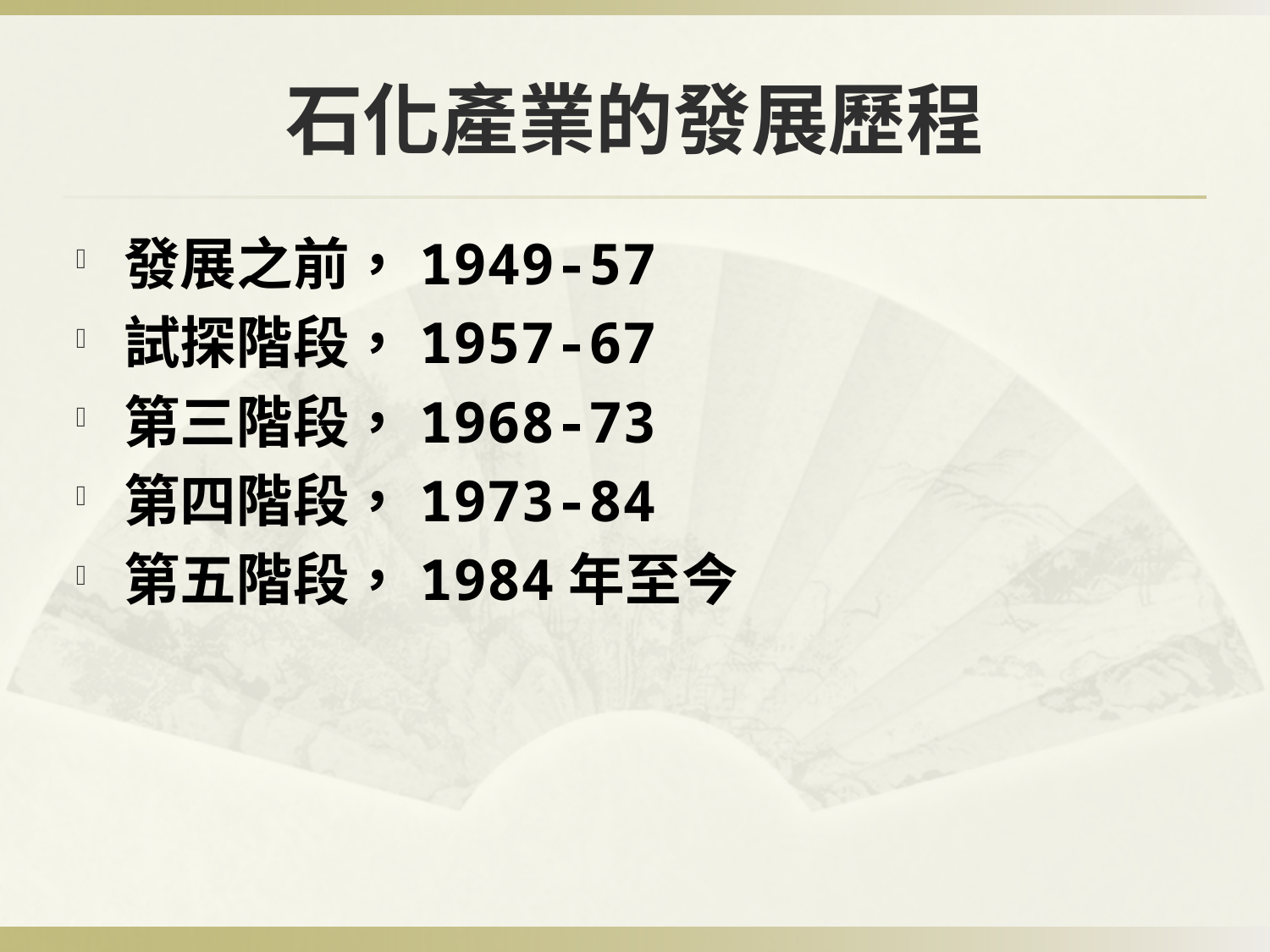

# 石化產業的發展歷程
發展之前，1949-57
試探階段，1957-67
第三階段，1968-73
第四階段，1973-84
第五階段，1984年至今